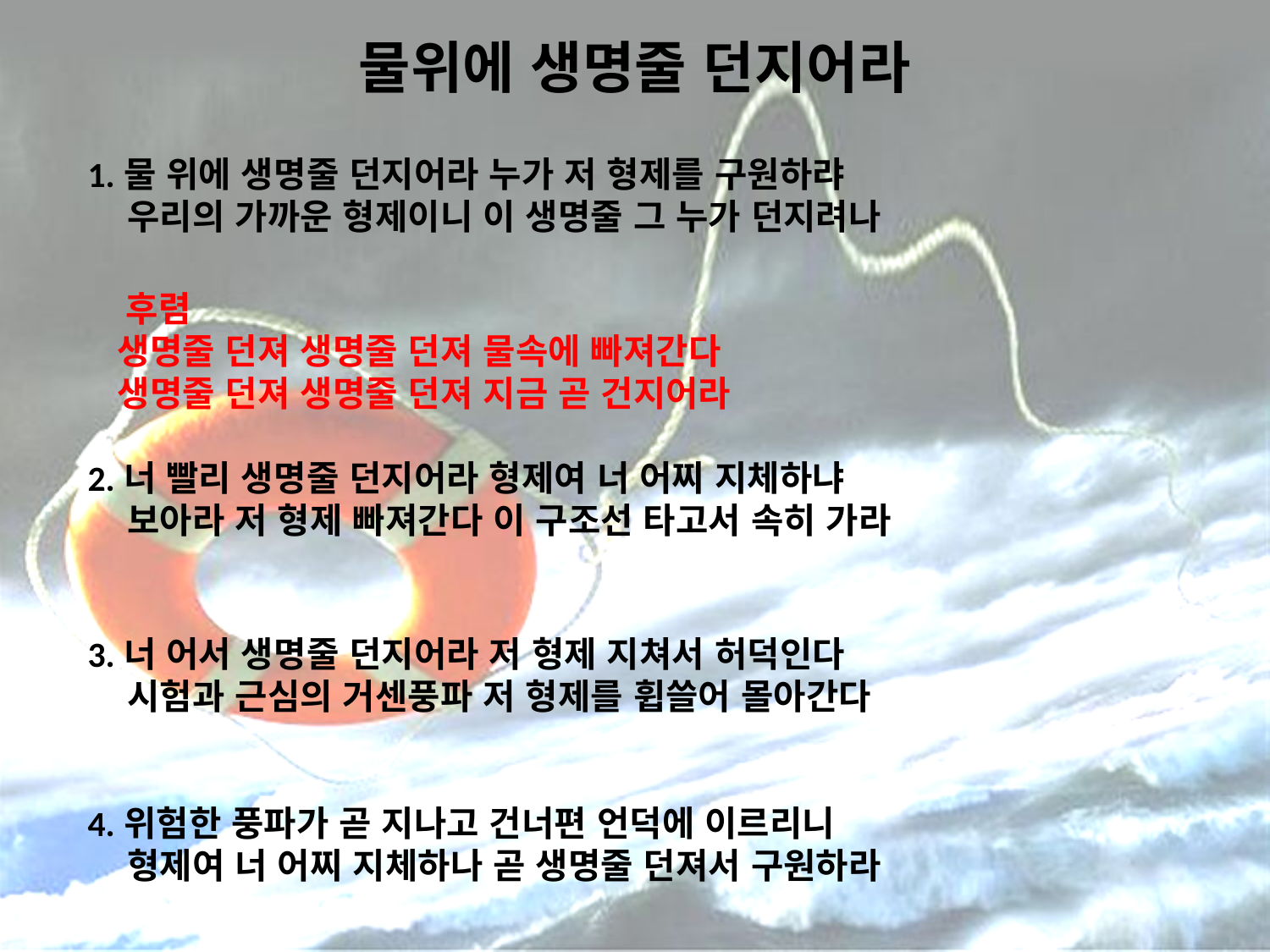

# 물위에 생명줄 던지어라
1.물 위에 생명줄 던지어라 누가 저 형제를 구원하랴
    우리의 가까운 형제이니 이 생명줄 그 누가 던지려나
   후렴
   생명줄 던져 생명줄 던져 물속에 빠져간다
   생명줄 던져 생명줄 던져 지금 곧 건지어라
2.너 빨리 생명줄 던지어라 형제여 너 어찌 지체하냐
    보아라 저 형제 빠져간다 이 구조선 타고서 속히 가라
3.너 어서 생명줄 던지어라 저 형제 지쳐서 허덕인다
    시험과 근심의 거센풍파 저 형제를 휩쓸어 몰아간다
4.위험한 풍파가 곧 지나고 건너편 언덕에 이르리니
    형제여 너 어찌 지체하나 곧 생명줄 던져서 구원하라